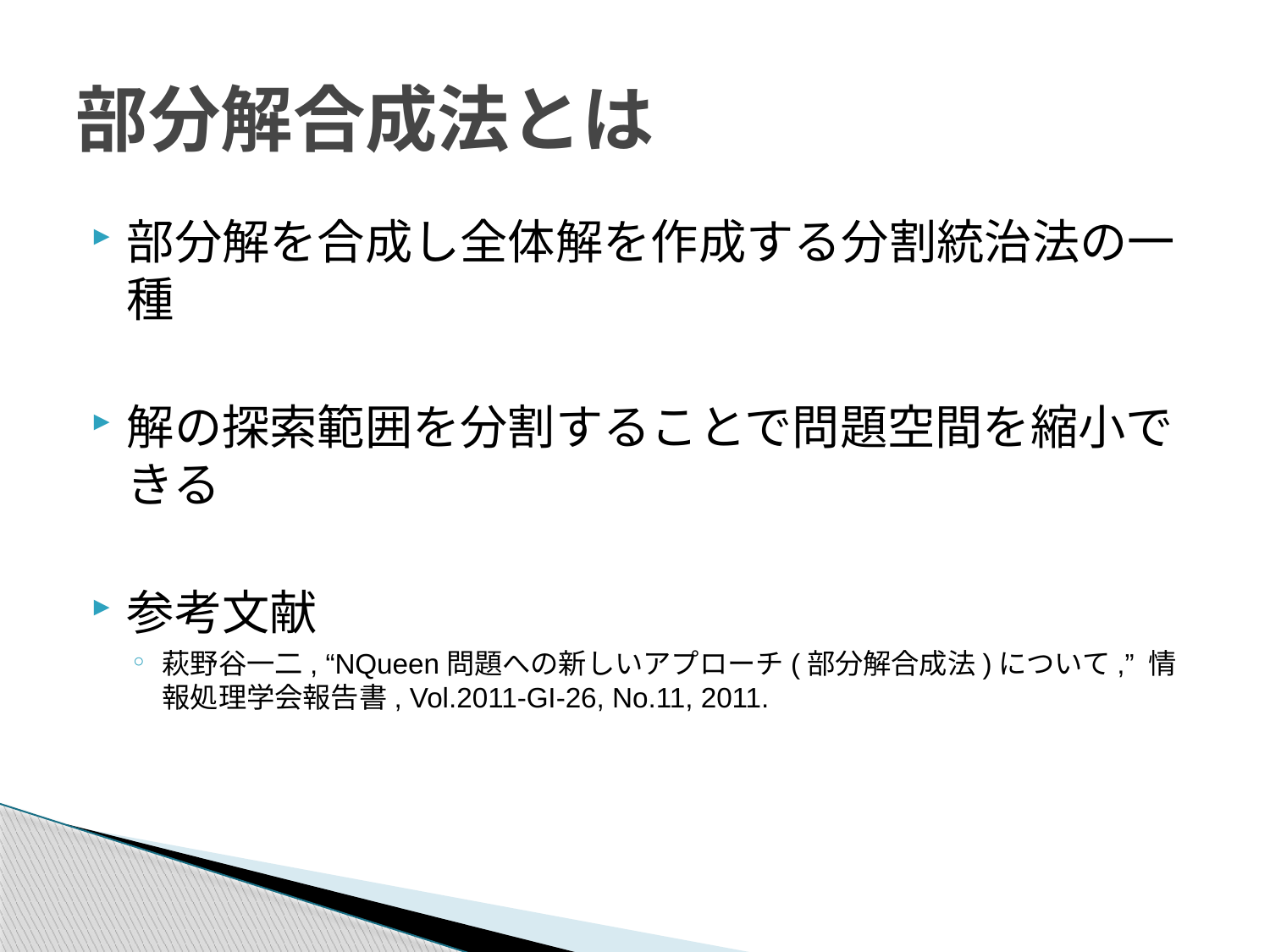

# 部分解合成法とは
部分解を合成し全体解を作成する分割統治法の一種

解の探索範囲を分割することで問題空間を縮小できる

参考文献
萩野谷一二, “NQueen問題への新しいアプローチ(部分解合成法)について,” 情報処理学会報告書, Vol.2011-GI-26, No.11, 2011.